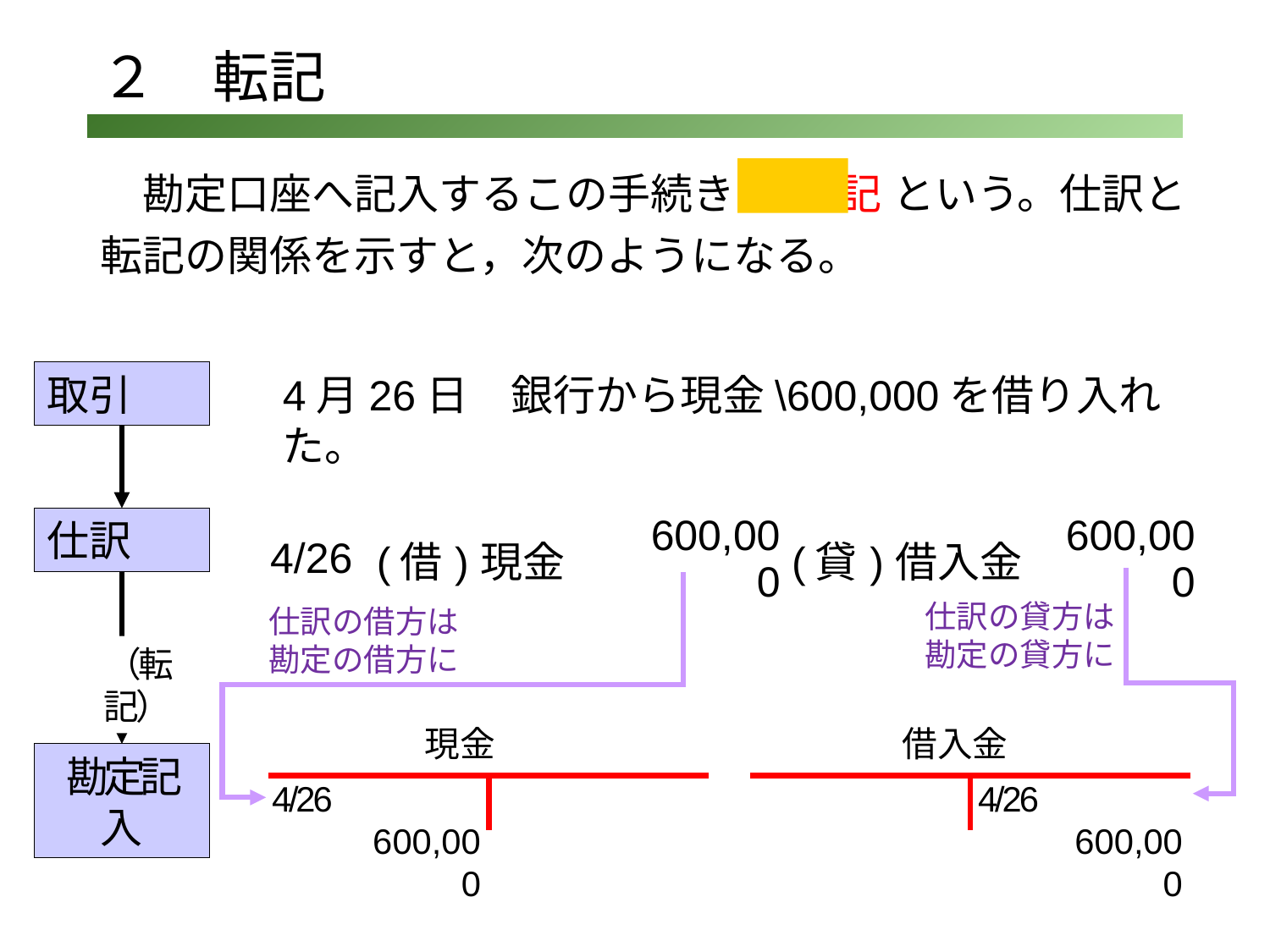

# ２　転記
　勘定口座へ記入するこの手続きを 転記という。仕訳と転記の関係を示すと，次のようになる。

取引
4月26日　銀行から現金\600,000を借り入れた。
仕訳
| 4/26 | (借) | 現金 | 600,000 | (貸) | 借入金 | 600,000 |
| --- | --- | --- | --- | --- | --- | --- |

仕訳の貸方は
勘定の貸方に

仕訳の借方は
勘定の借方に
（転記）
現金
借入金
勘定記入
4/26
 600,000
4/26
 600,000